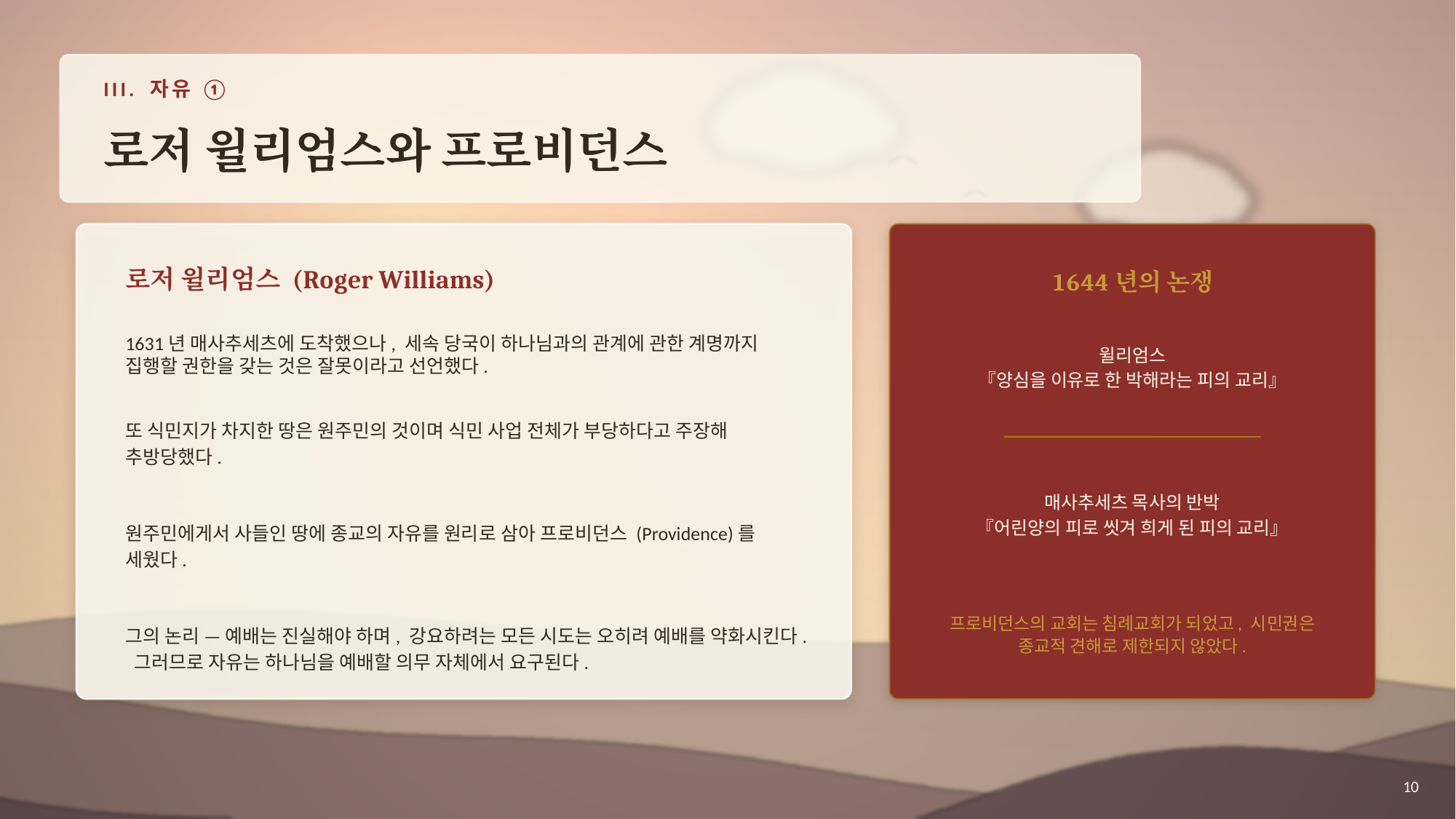

III. 자유 ①
로저 윌리엄스와 프로비던스

로저 윌리엄스 (Roger Williams)
1644년의 논쟁
윌리엄스
『양심을 이유로 한 박해라는 피의 교리』
1631년 매사추세츠에 도착했으나, 세속 당국이 하나님과의 관계에 관한 계명까지 집행할 권한을 갖는 것은 잘못이라고 선언했다.

또 식민지가 차지한 땅은 원주민의 것이며 식민 사업 전체가 부당하다고 주장해 추방당했다.

원주민에게서 사들인 땅에 종교의 자유를 원리로 삼아 프로비던스 (Providence)를 세웠다.

그의 논리 — 예배는 진실해야 하며, 강요하려는 모든 시도는 오히려 예배를 약화시킨다. 그러므로 자유는 하나님을 예배할 의무 자체에서 요구된다.

매사추세츠 목사의 반박
『어린양의 피로 씻겨 희게 된 피의 교리』
프로비던스의 교회는 침례교회가 되었고, 시민권은 종교적 견해로 제한되지 않았다.
10